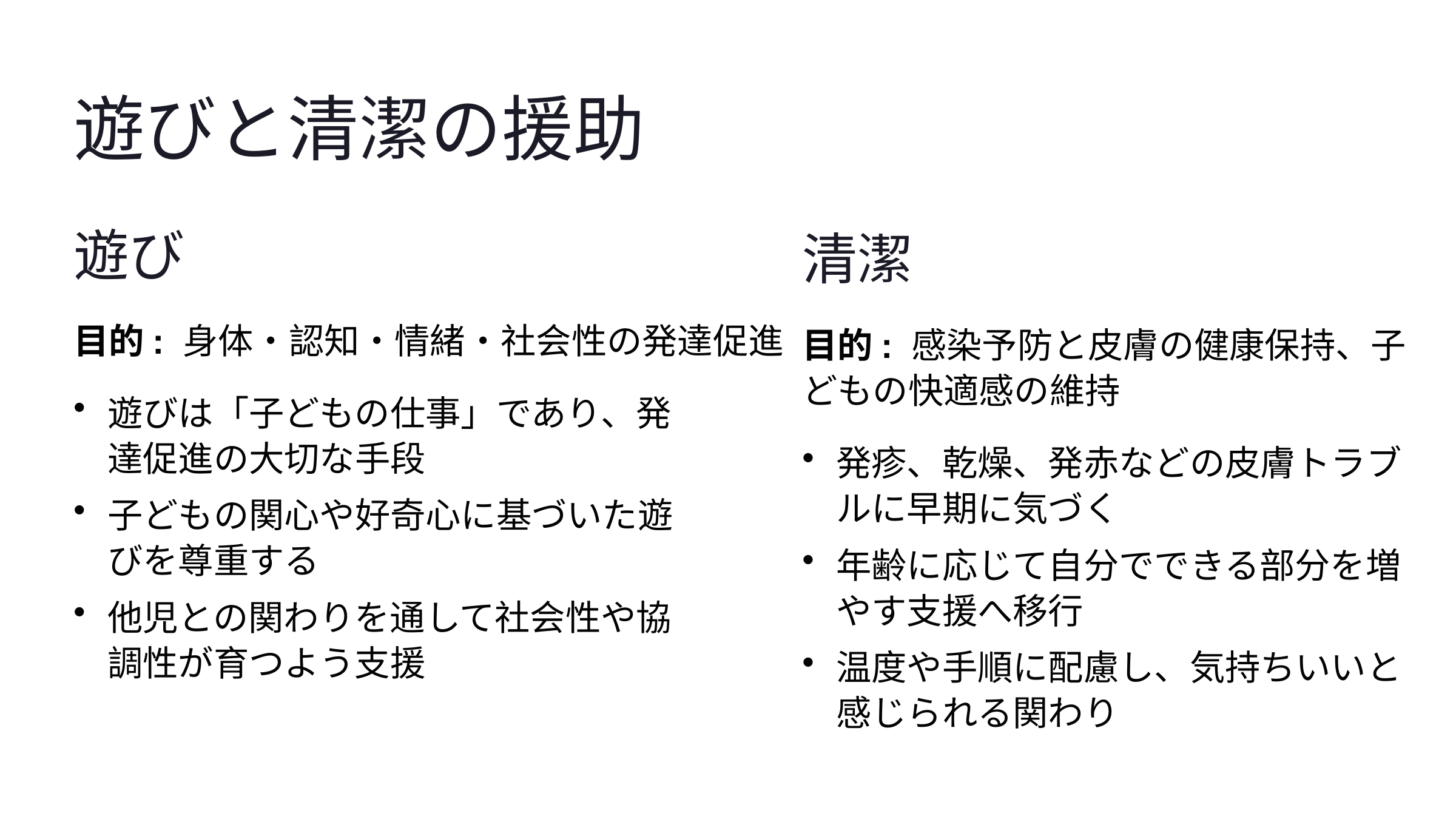

遊びと清潔の援助
遊び
清潔
目的: 身体・認知・情緒・社会性の発達促進
目的: 感染予防と皮膚の健康保持、子どもの快適感の維持
遊びは「子どもの仕事」であり、発達促進の大切な手段
発疹、乾燥、発赤などの皮膚トラブルに早期に気づく
子どもの関心や好奇心に基づいた遊びを尊重する
年齢に応じて自分でできる部分を増やす支援へ移行
他児との関わりを通して社会性や協調性が育つよう支援
温度や手順に配慮し、気持ちいいと感じられる関わり